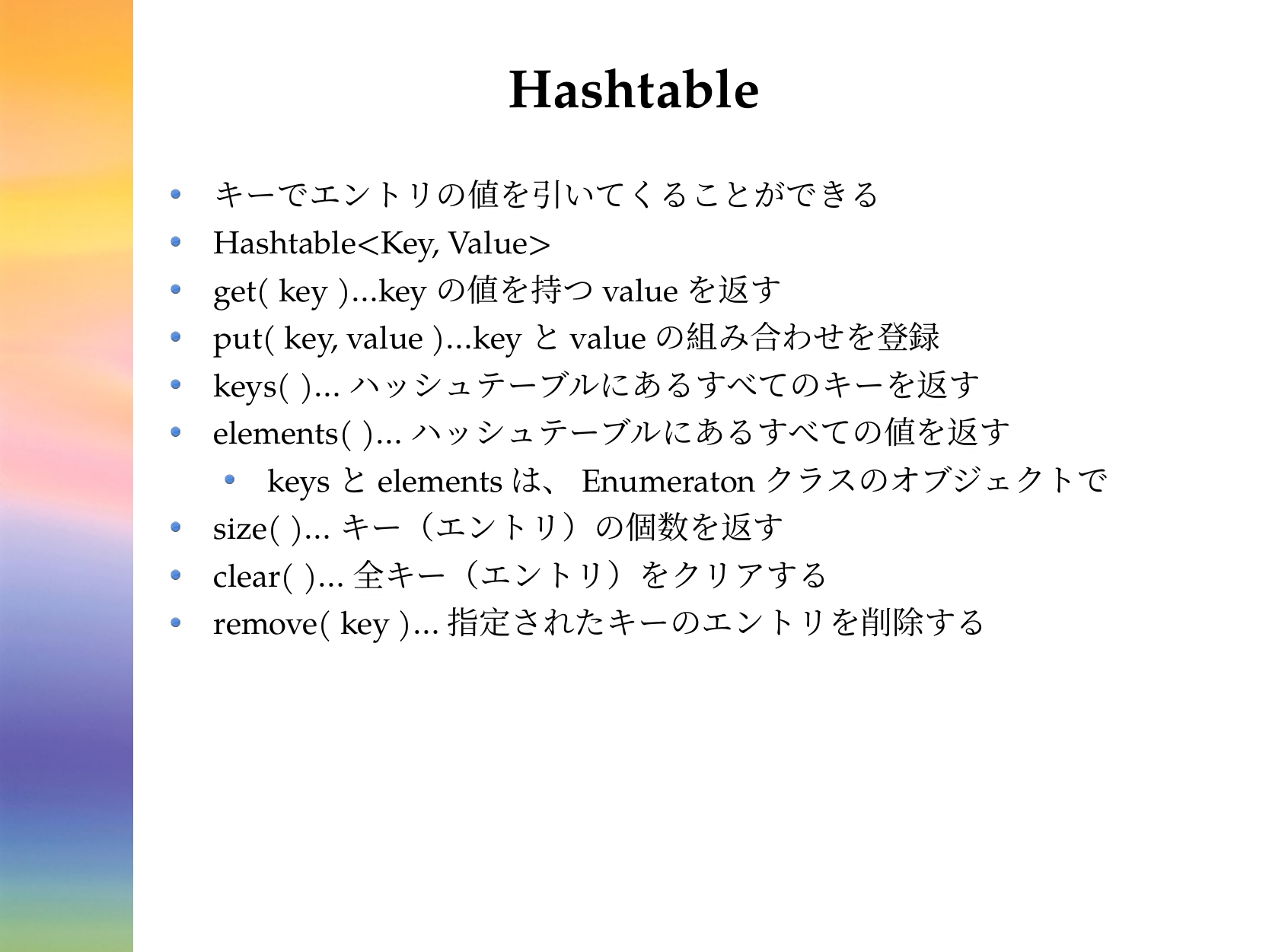

# Hashtable
キーでエントリの値を引いてくることができる
Hashtable<Key, Value>
get( key )…keyの値を持つvalueを返す
put( key, value )…keyとvalueの組み合わせを登録
keys( )…ハッシュテーブルにあるすべてのキーを返す
elements( )…ハッシュテーブルにあるすべての値を返す
keysとelementsは、Enumeratonクラスのオブジェクトで
size( )…キー（エントリ）の個数を返す
clear( )…全キー（エントリ）をクリアする
remove( key )…指定されたキーのエントリを削除する